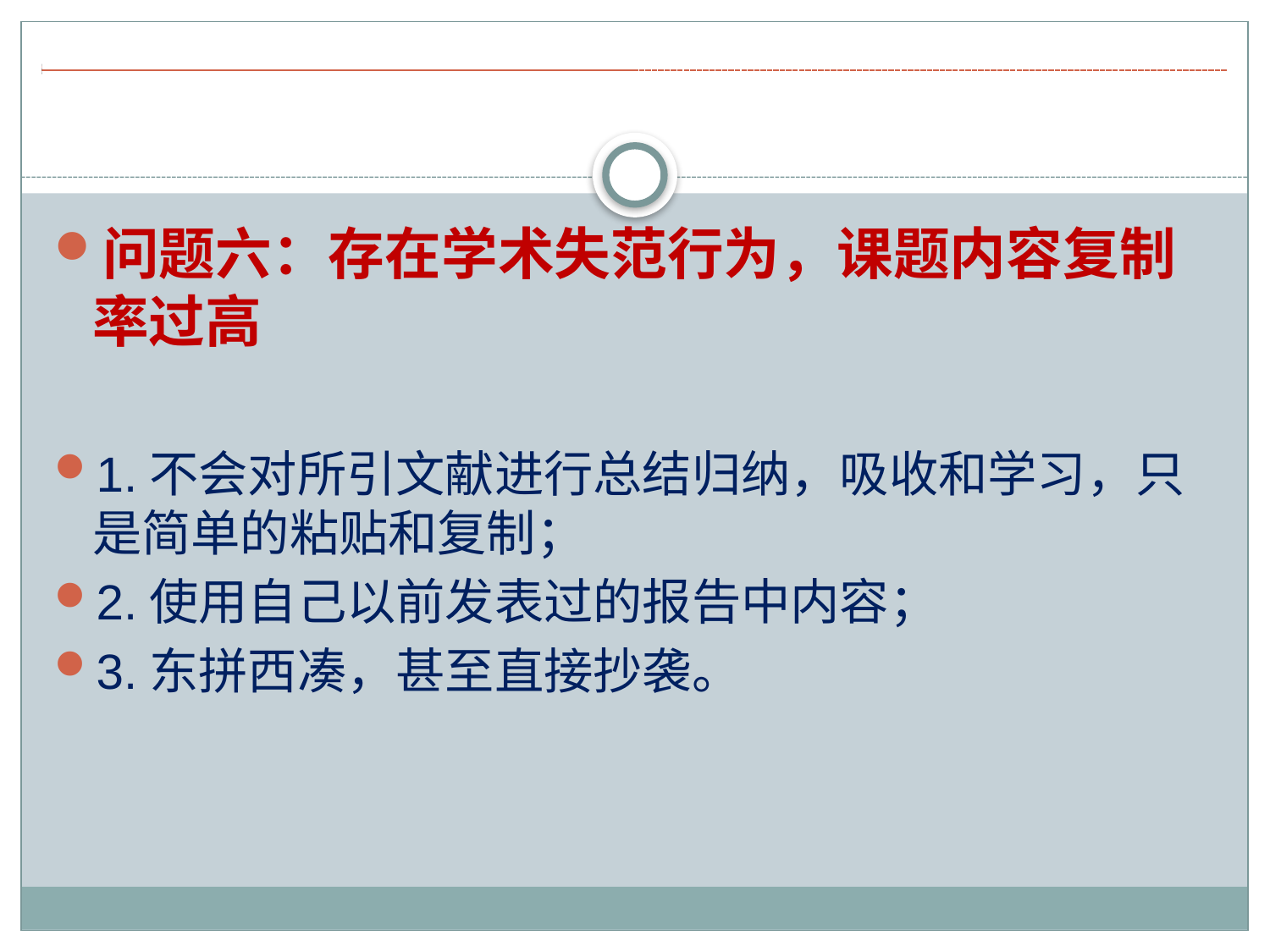

二、课题结项需要注意的问题与矫正
问题六：存在学术失范行为，课题内容复制率过高

1.不会对所引文献进行总结归纳，吸收和学习，只是简单的粘贴和复制；
2.使用自己以前发表过的报告中内容；
3.东拼西凑，甚至直接抄袭。